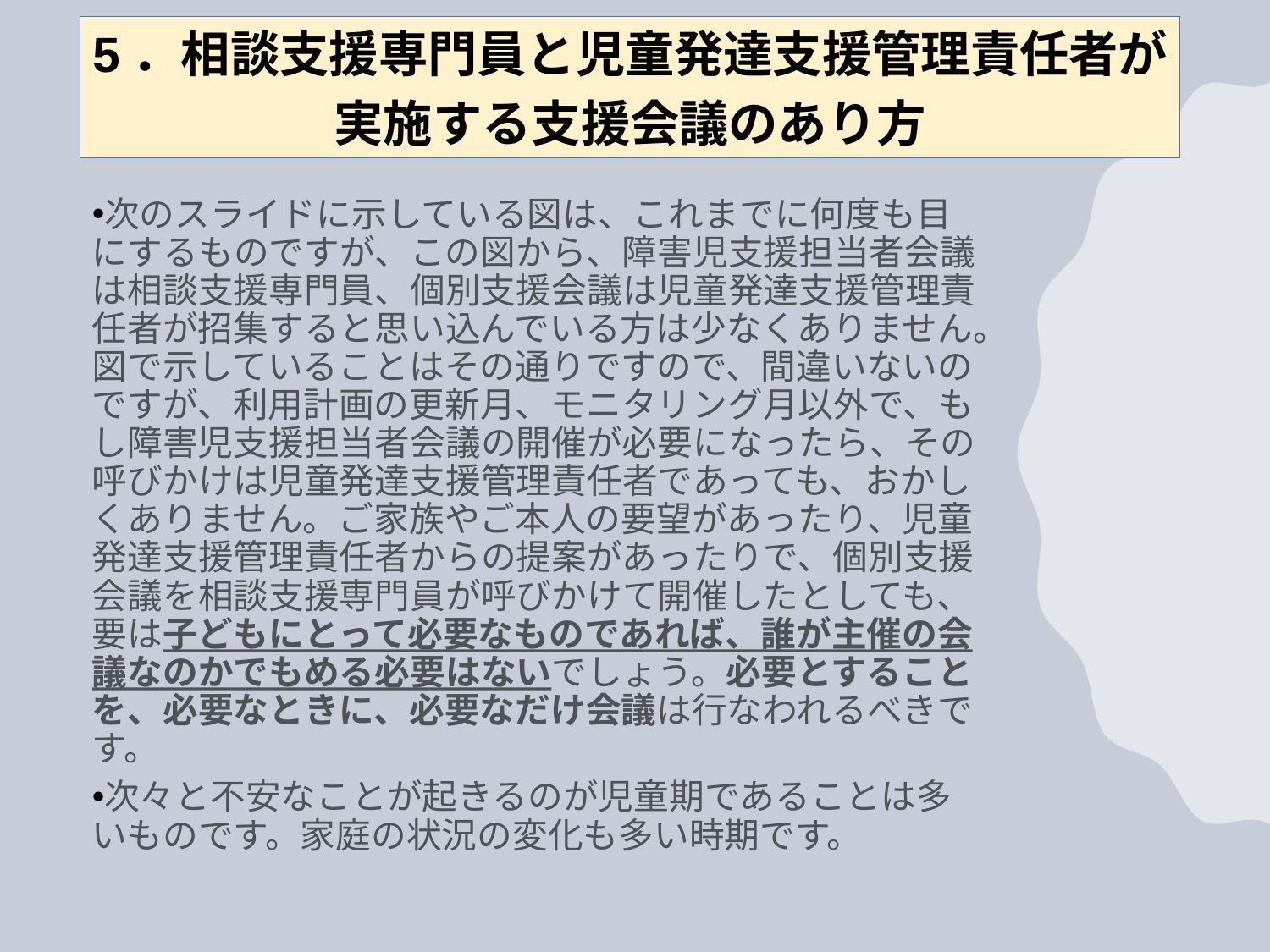

5．相談支援専門員と児童発達支援管理責任者が
実施する支援会議のあり方

次のスライドに示している図は、これまでに何度も目にするものですが、この図から、障害児支援担当者会議は相談支援専門員、個別支援会議は児童発達支援管理責任者が招集すると思い込んでいる方は少なくありません。図で示していることはその通りですので、間違いないのですが、利用計画の更新月、モニタリング月以外で、もし障害児支援担当者会議の開催が必要になったら、その呼びかけは児童発達支援管理責任者であっても、おかしくありません。ご家族やご本人の要望があったり、児童発達支援管理責任者からの提案があったりで、個別支援会議を相談支援専門員が呼びかけて開催したとしても、要は子どもにとって必要なものであれば、誰が主催の会議なのかでもめる必要はないでしょう。必要とすることを、必要なときに、必要なだけ会議は行なわれるべきです。
次々と不安なことが起きるのが児童期であることは多いものです。家庭の状況の変化も多い時期です。